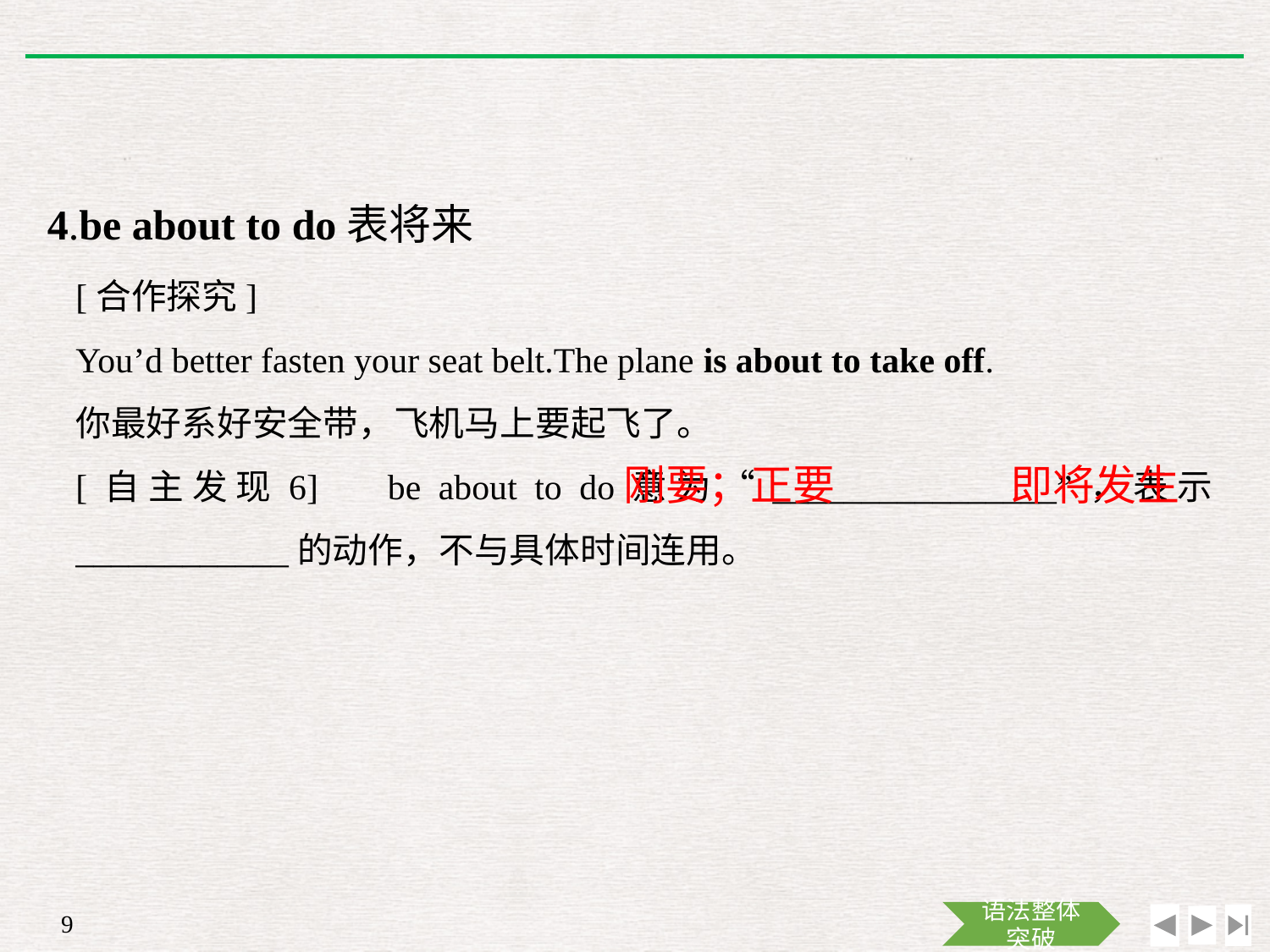

4.be about to do表将来
[合作探究]
You’d better fasten your seat belt.The plane is about to take off.
你最好系好安全带，飞机马上要起飞了。
[自主发现6]　be about to do意为“________________”，表示____________的动作，不与具体时间连用。
即将发生
刚要；正要